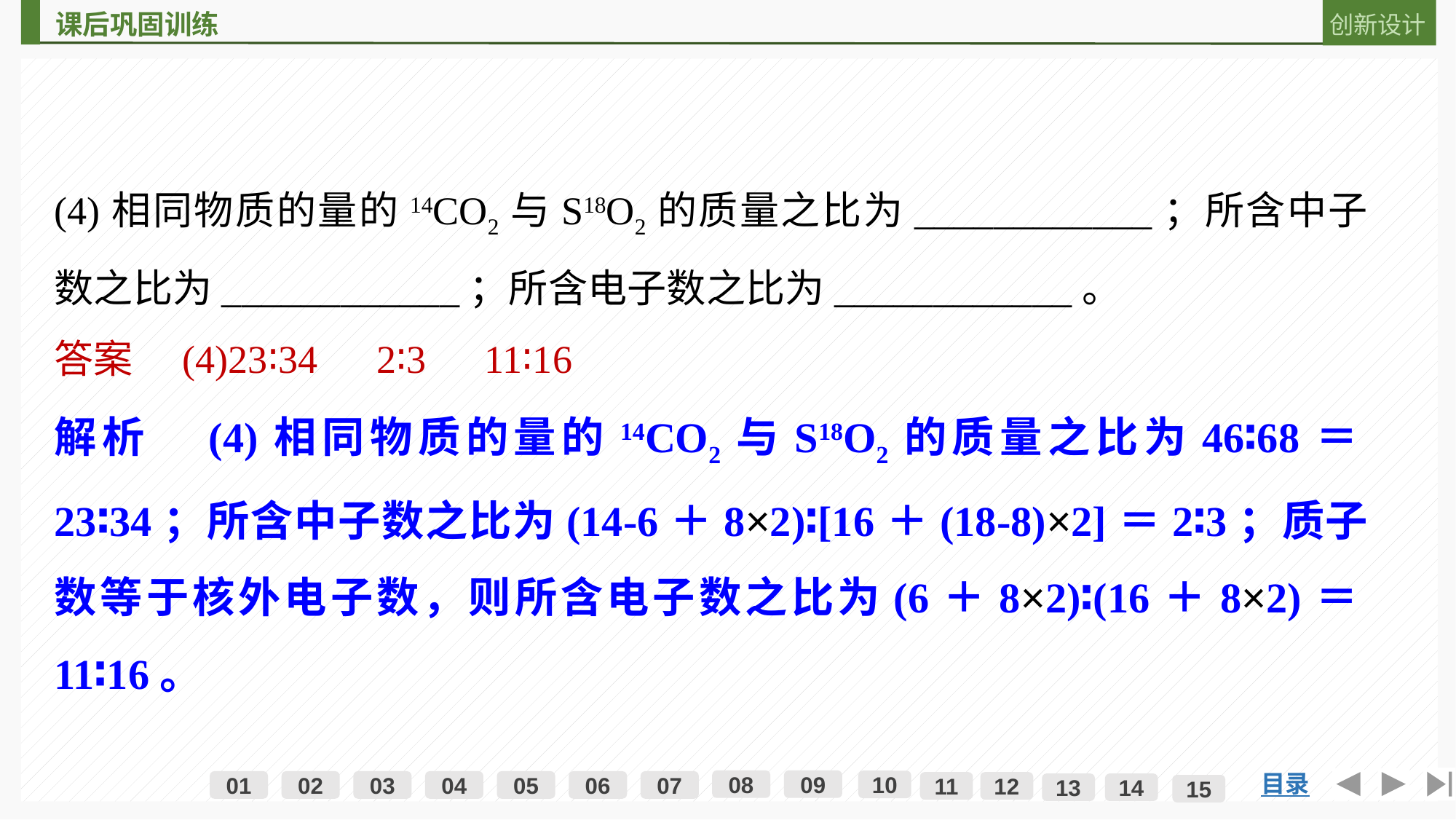

(4)相同物质的量的14CO2与S18O2的质量之比为____________；所含中子数之比为____________；所含电子数之比为____________。
答案　(4)23∶34　2∶3　11∶16
解析　(4)相同物质的量的14CO2与S18O2的质量之比为46∶68＝23∶34；所含中子数之比为(14-6＋8×2)∶[16＋(18-8)×2]＝2∶3；质子数等于核外电子数，则所含电子数之比为(6＋8×2)∶(16＋8×2)＝11∶16。